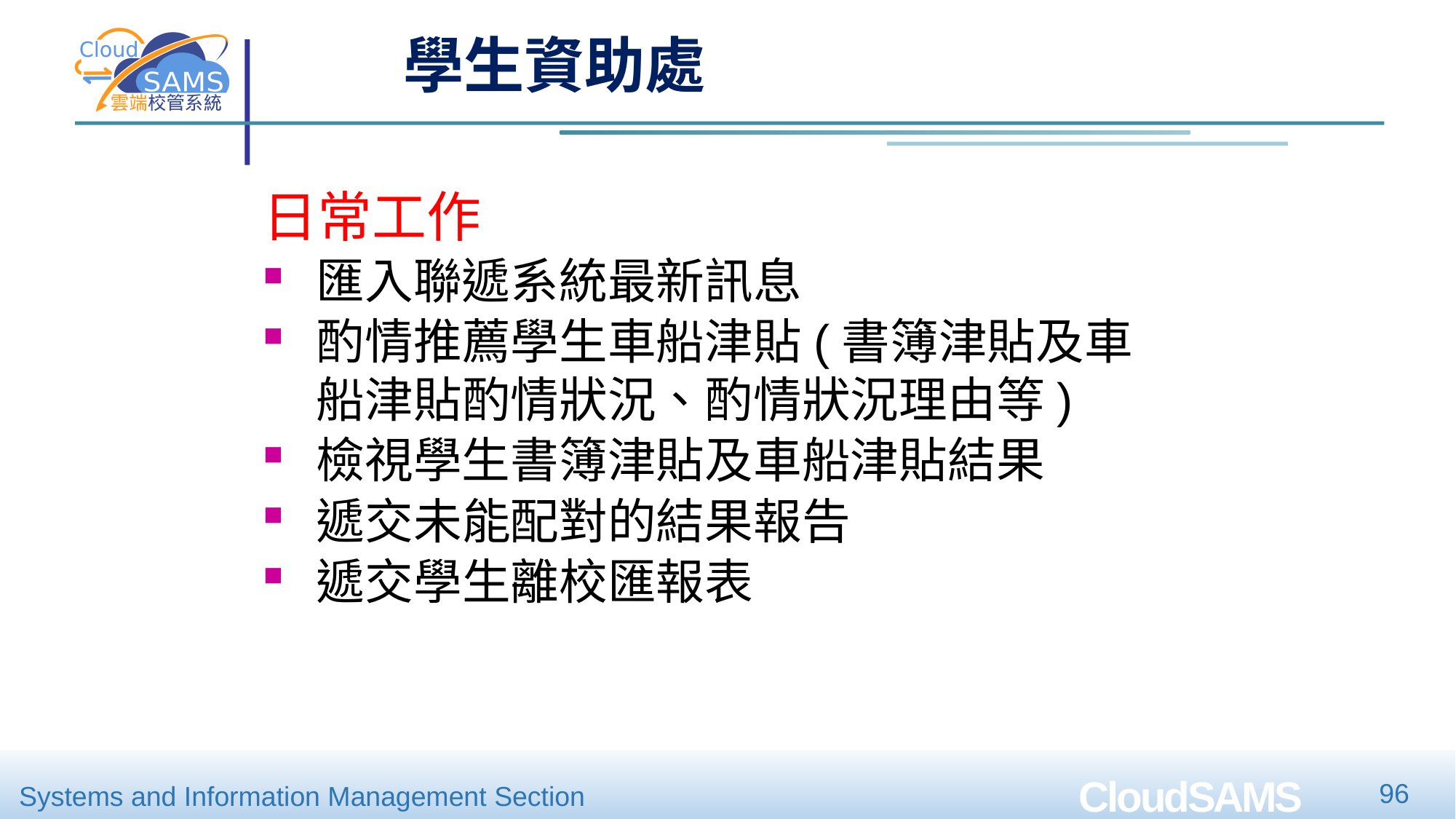

學生資助處
日常工作
匯入聯遞系統最新訊息
酌情推薦學生車船津貼(書簿津貼及車船津貼酌情狀況、酌情狀況理由等)
檢視學生書簿津貼及車船津貼結果
遞交未能配對的結果報告
遞交學生離校匯報表
96